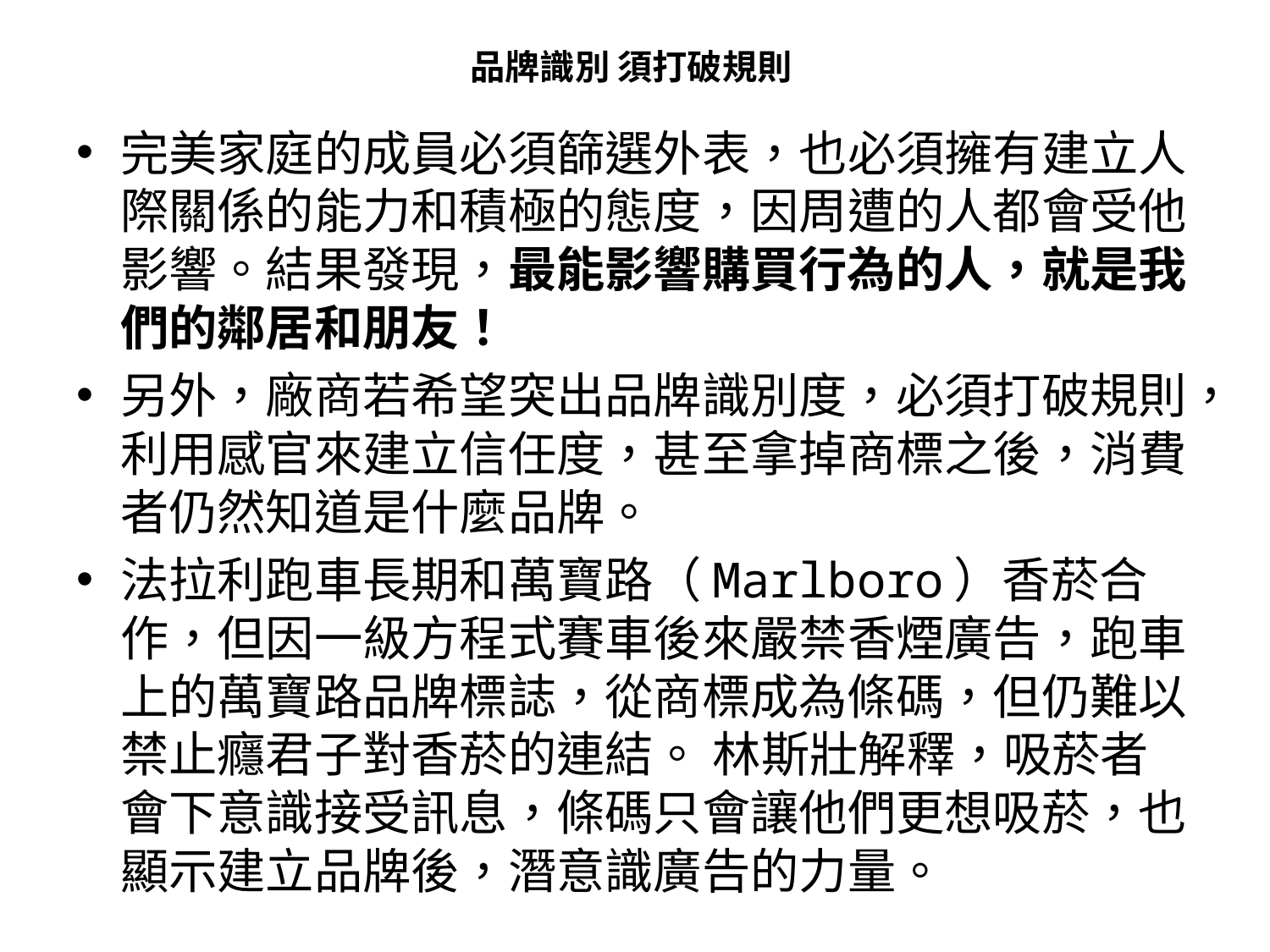

# 品牌識別 須打破規則
完美家庭的成員必須篩選外表，也必須擁有建立人際關係的能力和積極的態度，因周遭的人都會受他影響。結果發現，最能影響購買行為的人，就是我們的鄰居和朋友！
另外，廠商若希望突出品牌識別度，必須打破規則，利用感官來建立信任度，甚至拿掉商標之後，消費者仍然知道是什麼品牌。
法拉利跑車長期和萬寶路（Marlboro）香菸合作，但因一級方程式賽車後來嚴禁香煙廣告，跑車上的萬寶路品牌標誌，從商標成為條碼，但仍難以禁止癮君子對香菸的連結。 林斯壯解釋，吸菸者會下意識接受訊息，條碼只會讓他們更想吸菸，也顯示建立品牌後，潛意識廣告的力量。